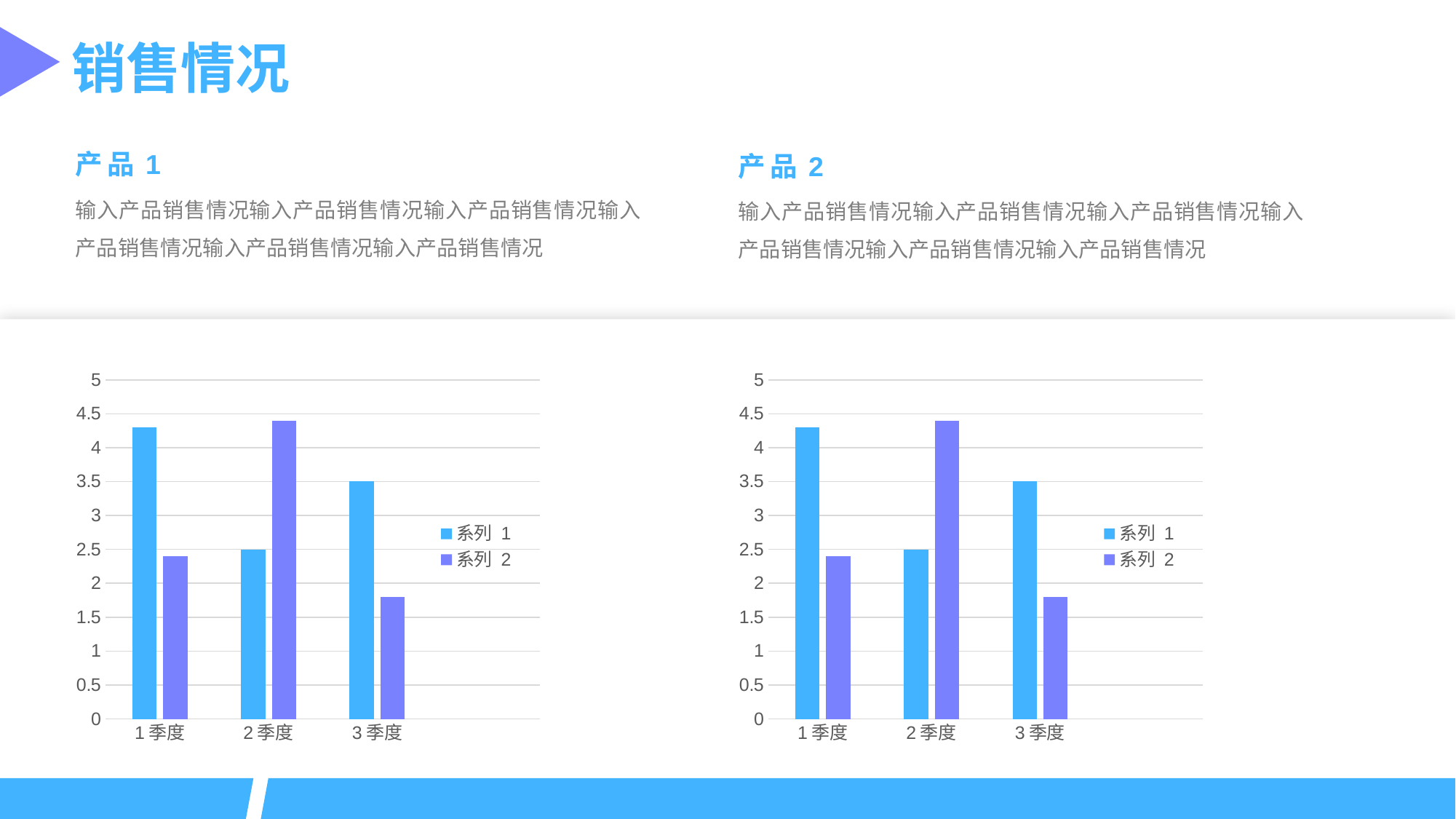

销售情况

产品1
产品2
输入产品销售情况输入产品销售情况输入产品销售情况输入产品销售情况输入产品销售情况输入产品销售情况
输入产品销售情况输入产品销售情况输入产品销售情况输入产品销售情况输入产品销售情况输入产品销售情况

### Chart

| Category | 系列 1 | 系列 2 |
|---|---|---|
| 1季度 | 4.3 | 2.4 |
| 2季度 | 2.5 | 4.4 |
| 3季度 | 3.5 | 1.8 |

### Chart

| Category | 系列 1 | 系列 2 |
|---|---|---|
| 1季度 | 4.3 | 2.4 |
| 2季度 | 2.5 | 4.4 |
| 3季度 | 3.5 | 1.8 |